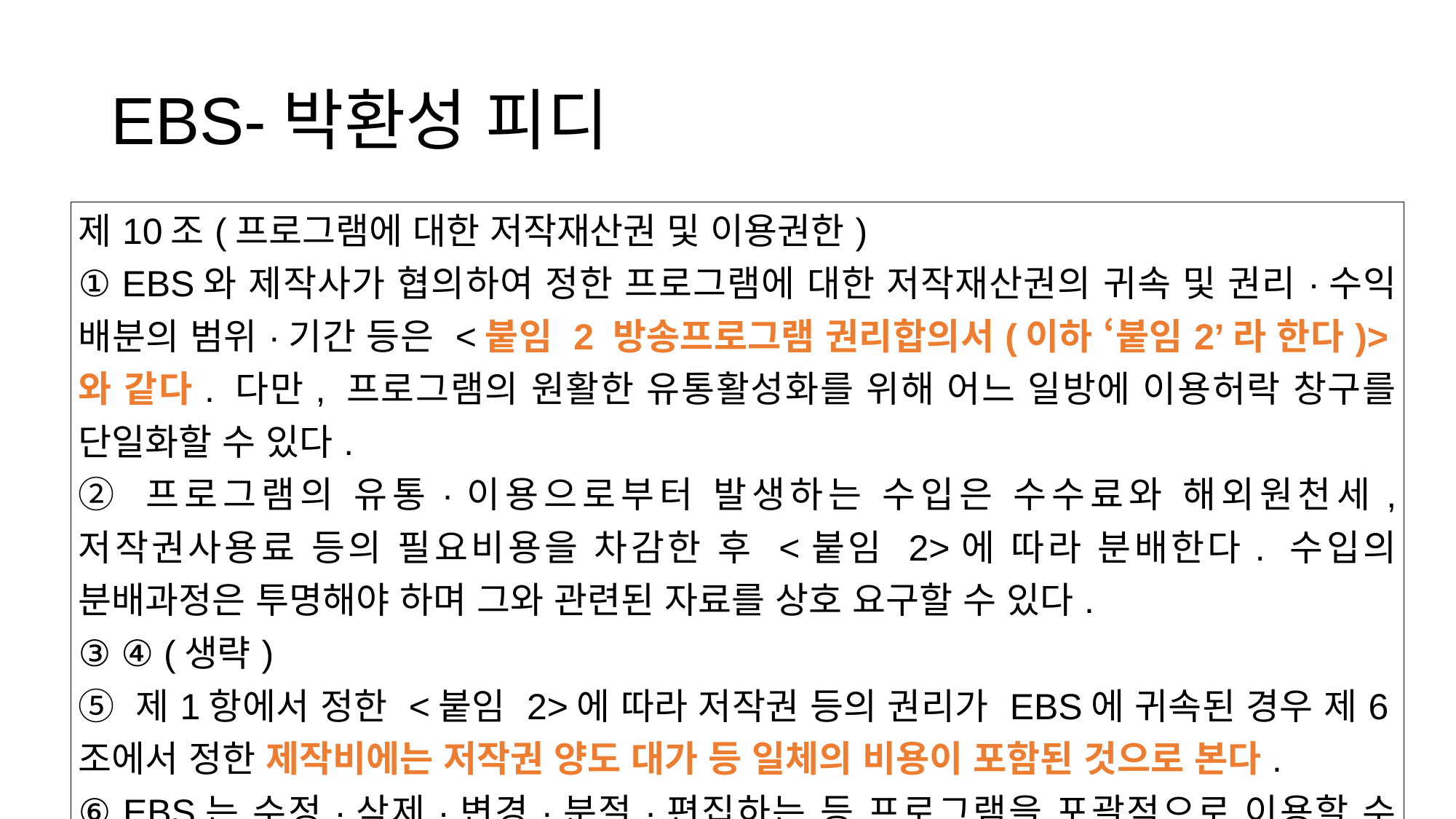

# EBS-박환성 피디
| 제10조(프로그램에 대한 저작재산권 및 이용권한) ① EBS와 제작사가 협의하여 정한 프로그램에 대한 저작재산권의 귀속 및 권리·수익 배분의 범위·기간 등은 <붙임 2 방송프로그램 권리합의서(이하 ‘붙임2’라 한다)>와 같다. 다만, 프로그램의 원활한 유통활성화를 위해 어느 일방에 이용허락 창구를 단일화할 수 있다. ② 프로그램의 유통·이용으로부터 발생하는 수입은 수수료와 해외원천세, 저작권사용료 등의 필요비용을 차감한 후 <붙임 2>에 따라 분배한다. 수입의 분배과정은 투명해야 하며 그와 관련된 자료를 상호 요구할 수 있다. ③ ④ (생략) ⑤ 제1항에서 정한 <붙임 2>에 따라 저작권 등의 권리가 EBS에 귀속된 경우 제6조에서 정한 제작비에는 저작권 양도 대가 등 일체의 비용이 포함된 것으로 본다. ⑥ EBS는 수정·삭제·변경·분절·편집하는 등 프로그램을 포괄적으로 이용할 수 있다. |
| --- |